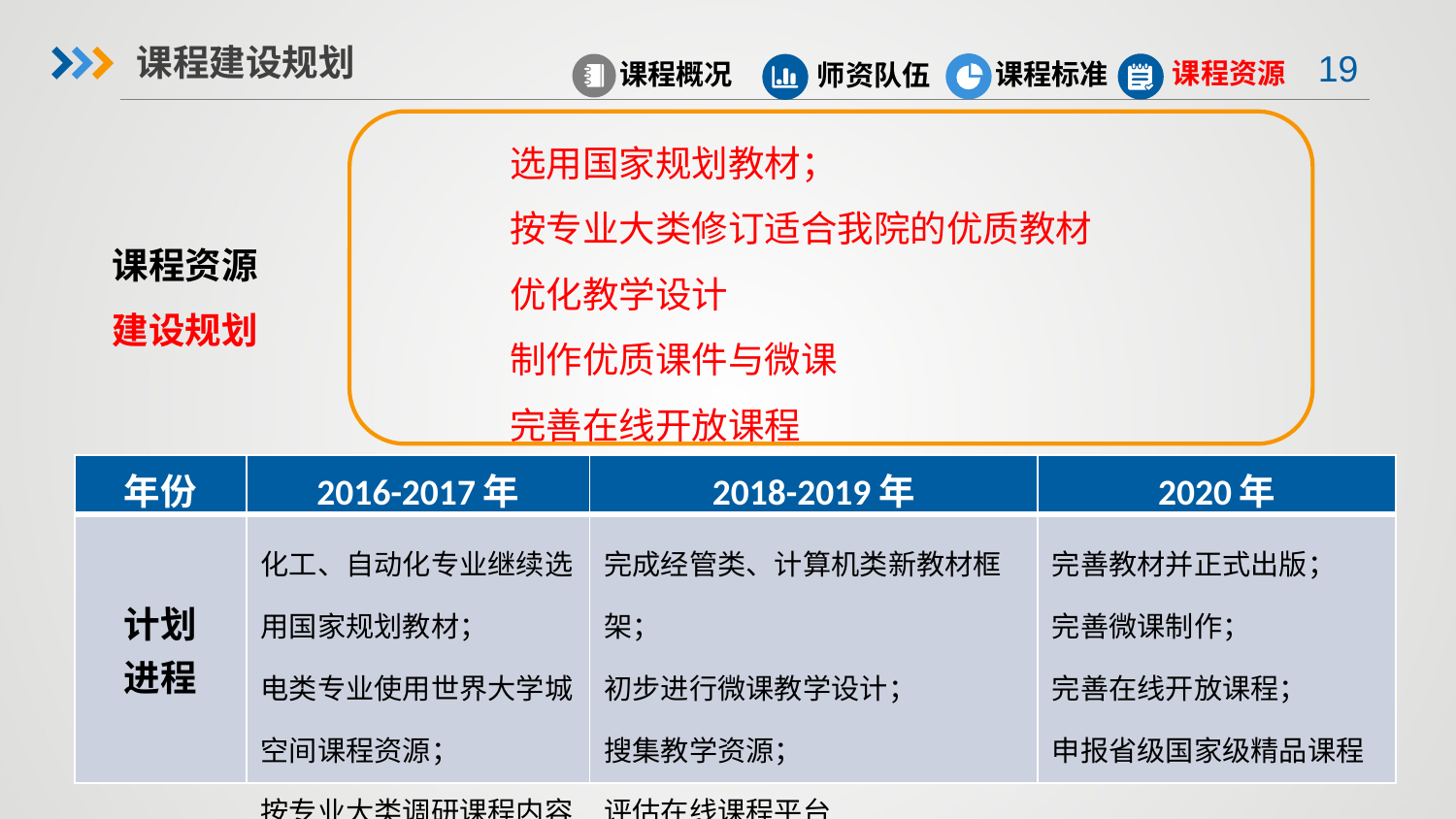

课程建设规划
课程资源
课程概况
课程标准
师资队伍

选用国家规划教材；
按专业大类修订适合我院的优质教材
优化教学设计
制作优质课件与微课
完善在线开放课程

课程资源建设规划
| 年份 | 2016-2017年 | 2018-2019年 | 2020年 |
| --- | --- | --- | --- |
| 计划 进程 | 化工、自动化专业继续选用国家规划教材； 电类专业使用世界大学城空间课程资源； 按专业大类调研课程内容 | 完成经管类、计算机类新教材框架； 初步进行微课教学设计； 搜集教学资源； 评估在线课程平台 | 完善教材并正式出版； 完善微课制作； 完善在线开放课程； 申报省级国家级精品课程 |